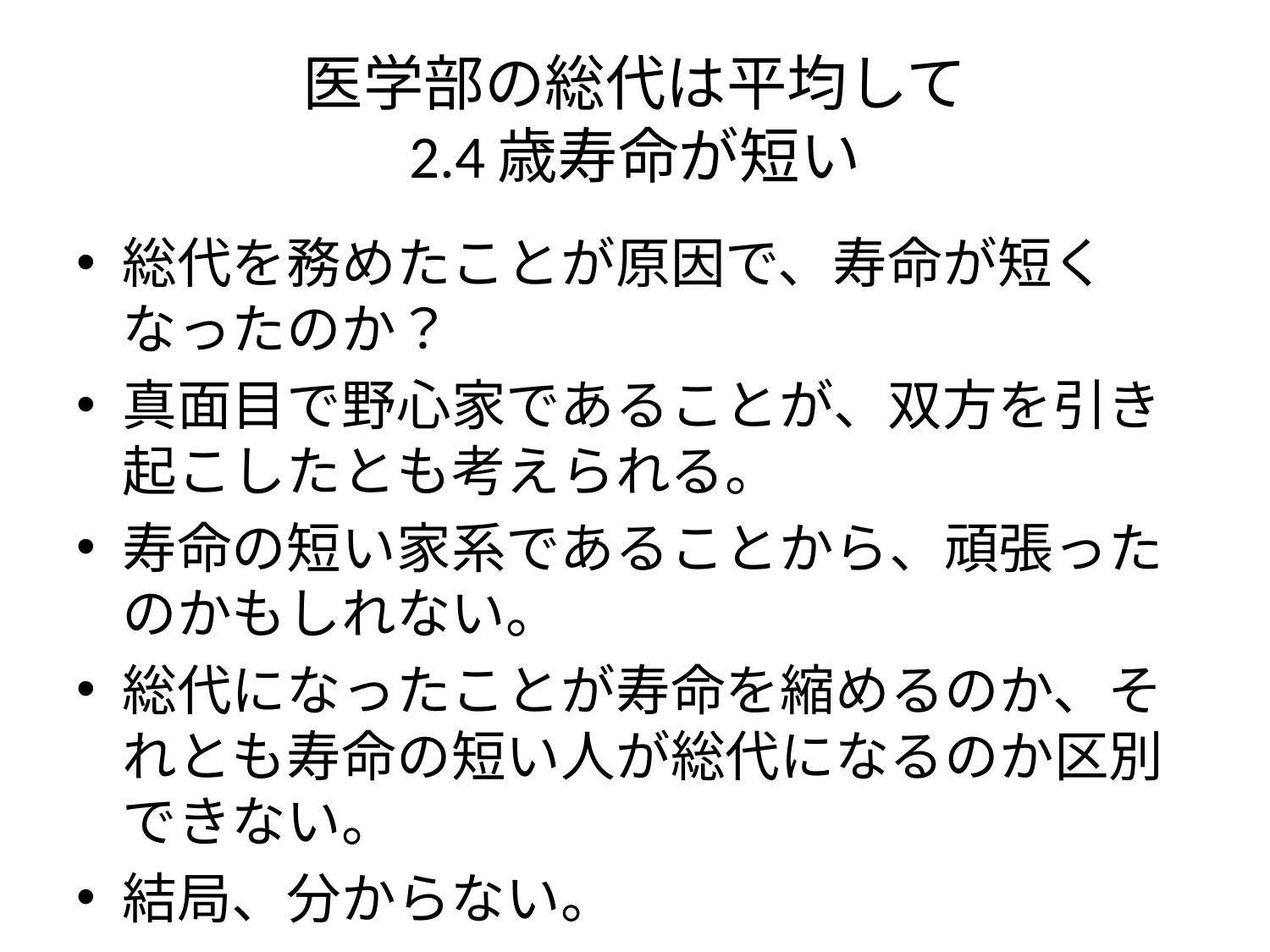

# 医学部の総代は平均して 2.4歳寿命が短い
総代を務めたことが原因で、寿命が短くなったのか？
真面目で野心家であることが、双方を引き起こしたとも考えられる。
寿命の短い家系であることから、頑張ったのかもしれない。
総代になったことが寿命を縮めるのか、それとも寿命の短い人が総代になるのか区別できない。
結局、分からない。